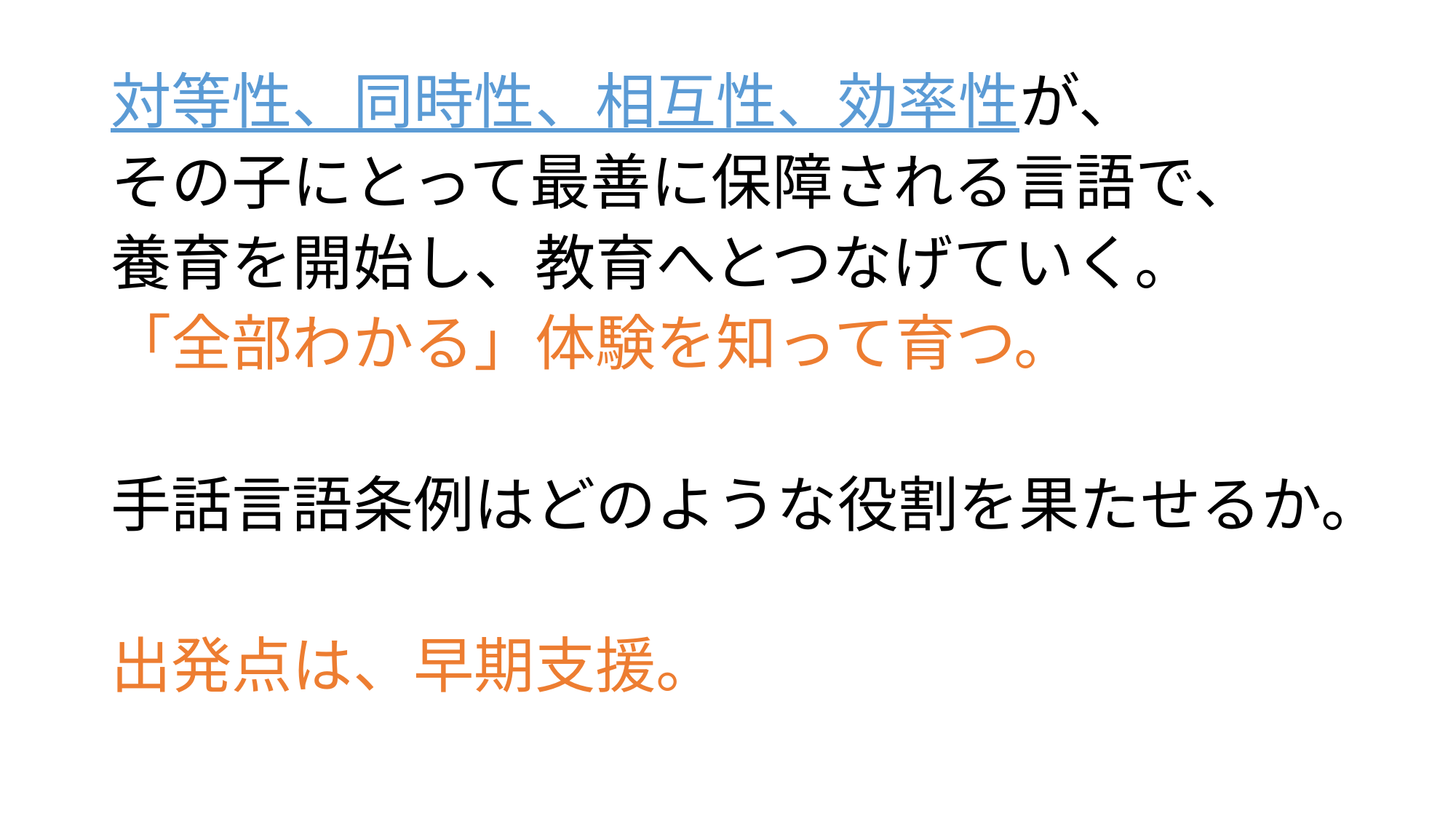

#
対等性、同時性、相互性、効率性が、
その子にとって最善に保障される言語で、
養育を開始し、教育へとつなげていく。
「全部わかる」体験を知って育つ。

手話言語条例はどのような役割を果たせるか。

出発点は、早期支援。